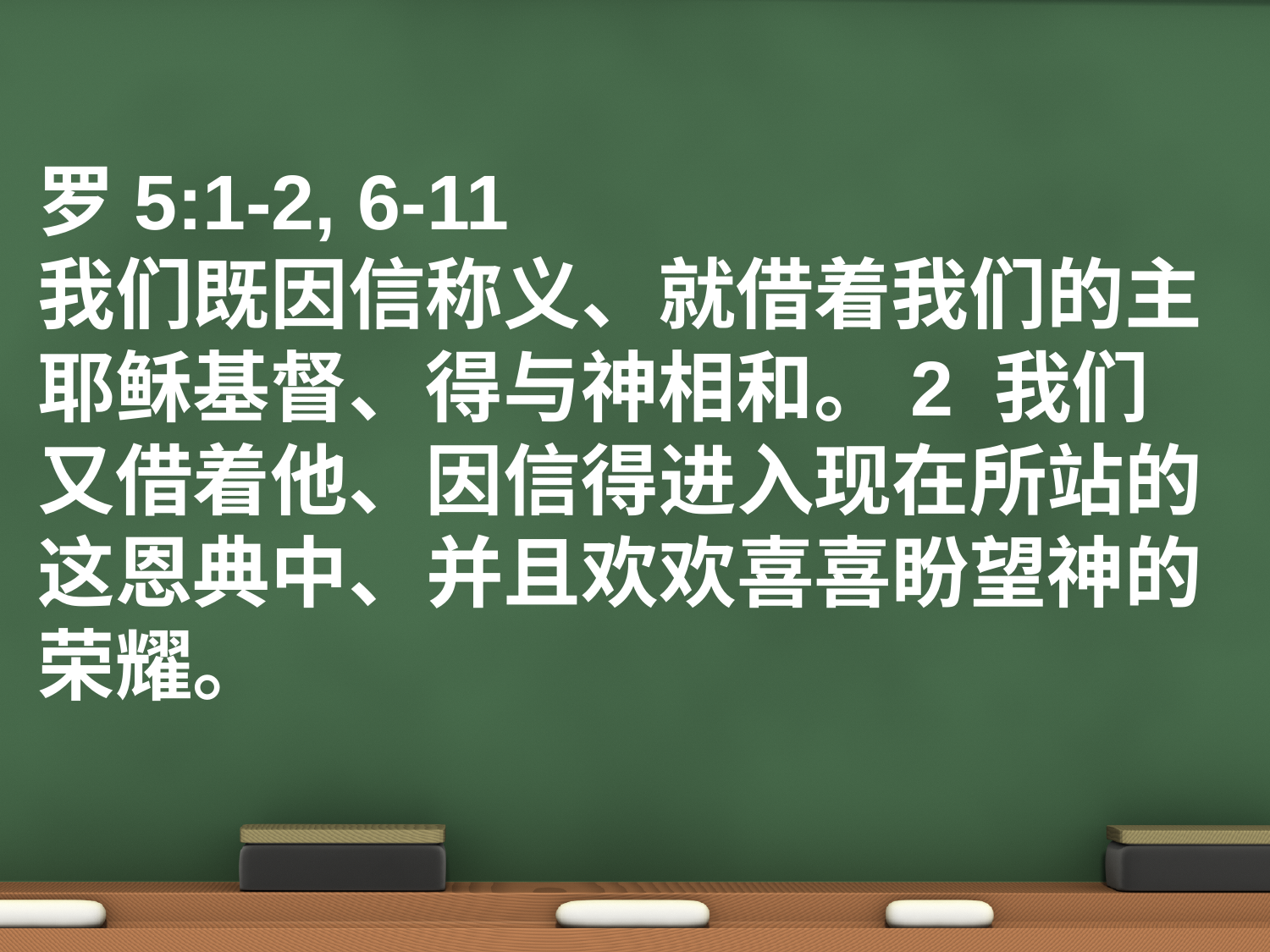

罗5:1-2, 6-11
我们既因信称义、就借着我们的主耶稣基督、得与神相和。2 我们又借着他、因信得进入现在所站的这恩典中、并且欢欢喜喜盼望神的荣耀。